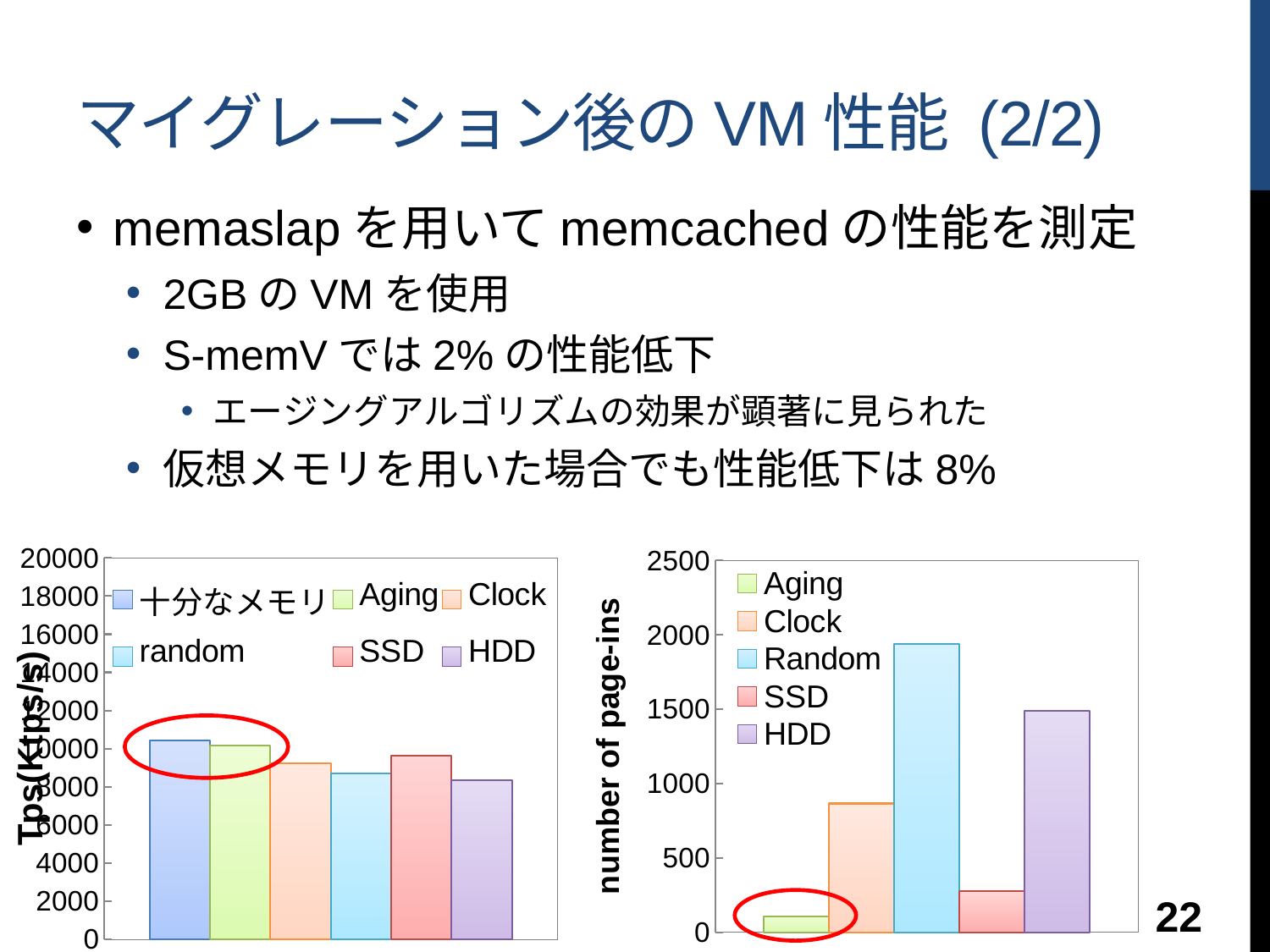

# マイグレーション後のVM性能 (2/2)
memaslapを用いてmemcachedの性能を測定
2GBのVMを使用
S-memVでは2%の性能低下
エージングアルゴリズムの効果が顕著に見られた
仮想メモリを用いた場合でも性能低下は8%

### Chart

| Category |  |  |  |  |  |
|---|---|---|---|---|---|

### Chart

| Category |  |  |  |  |  |  |
|---|---|---|---|---|---|---|

22